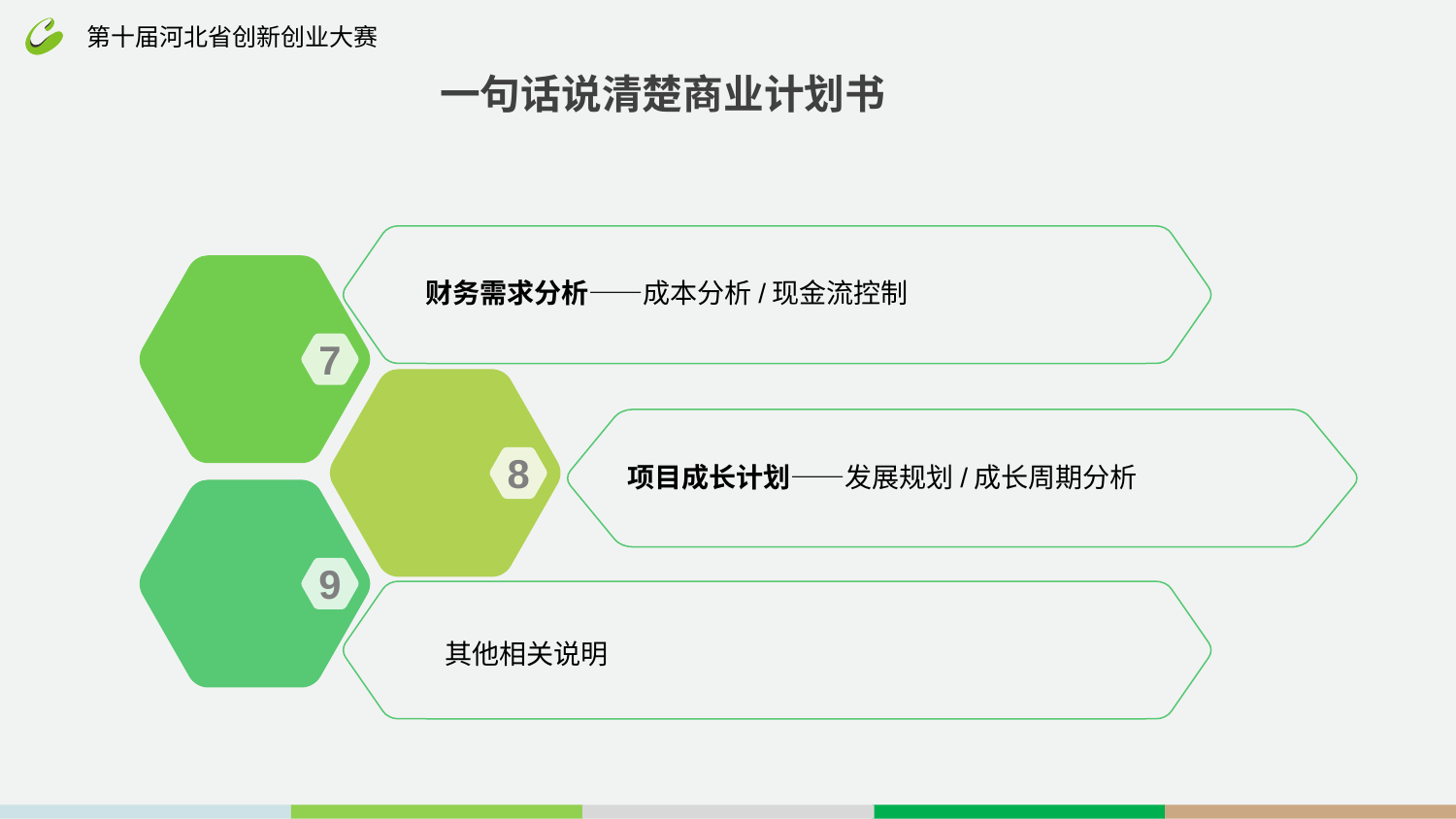

一句话说清楚商业计划书

财务需求分析——成本分析/现金流控制

7

8
项目成长计划——发展规划/成长周期分析

9

其他相关说明